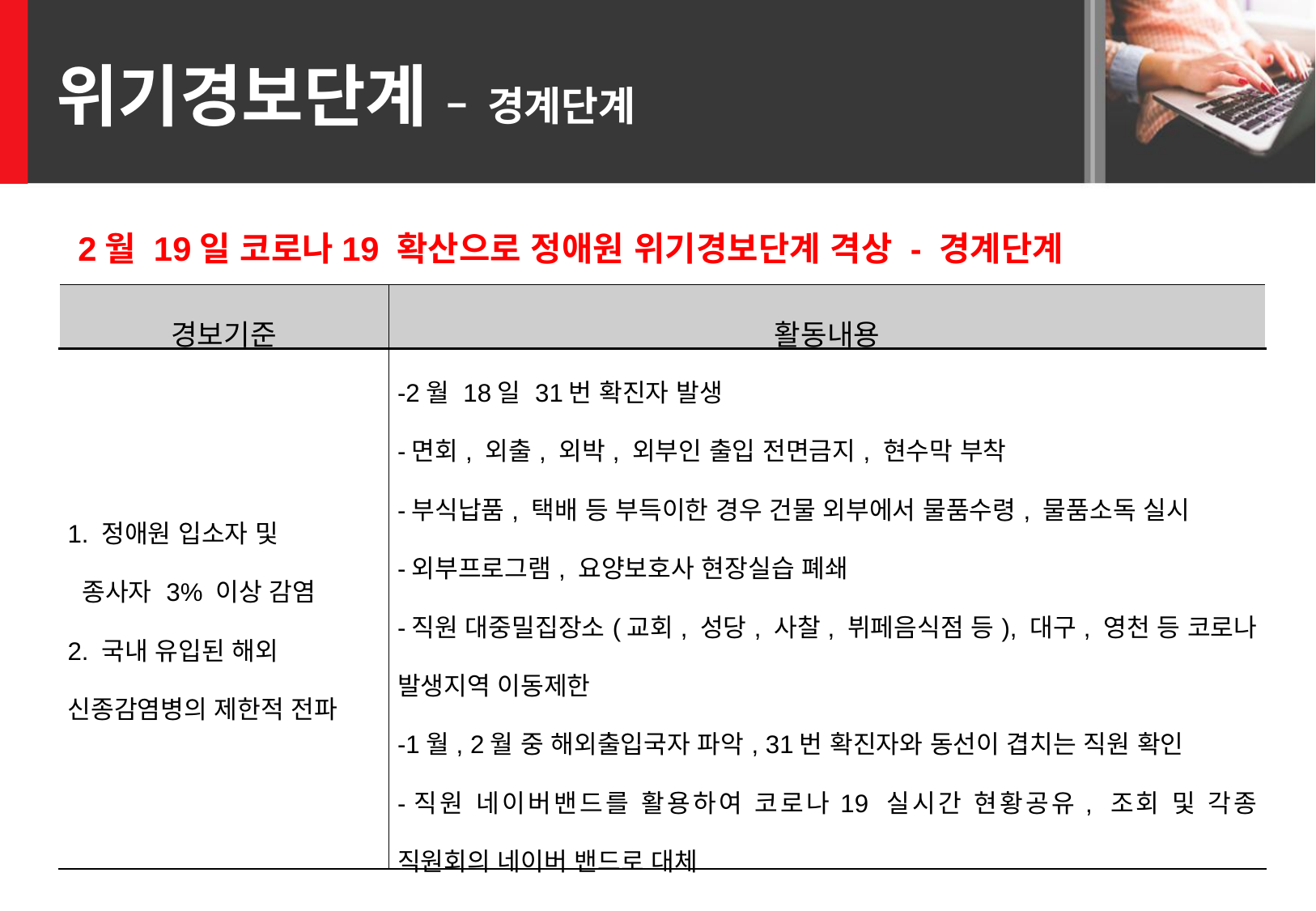

위기경보단계 – 경계단계
2월 19일 코로나19 확산으로 정애원 위기경보단계 격상 - 경계단계
| 경보기준 | 활동내용 |
| --- | --- |
| 1. 정애원 입소자 및 종사자 3% 이상 감염 2. 국내 유입된 해외 신종감염병의 제한적 전파 | -2월 18일 31번 확진자 발생 -면회, 외출, 외박, 외부인 출입 전면금지, 현수막 부착 -부식납품, 택배 등 부득이한 경우 건물 외부에서 물품수령, 물품소독 실시 -외부프로그램, 요양보호사 현장실습 폐쇄 -직원 대중밀집장소(교회, 성당, 사찰, 뷔페음식점 등), 대구, 영천 등 코로나 발생지역 이동제한 -1월, 2월 중 해외출입국자 파악, 31번 확진자와 동선이 겹치는 직원 확인 -직원 네이버밴드를 활용하여 코로나19 실시간 현황공유, 조회 및 각종 직원회의 네이버 밴드로 대체 |